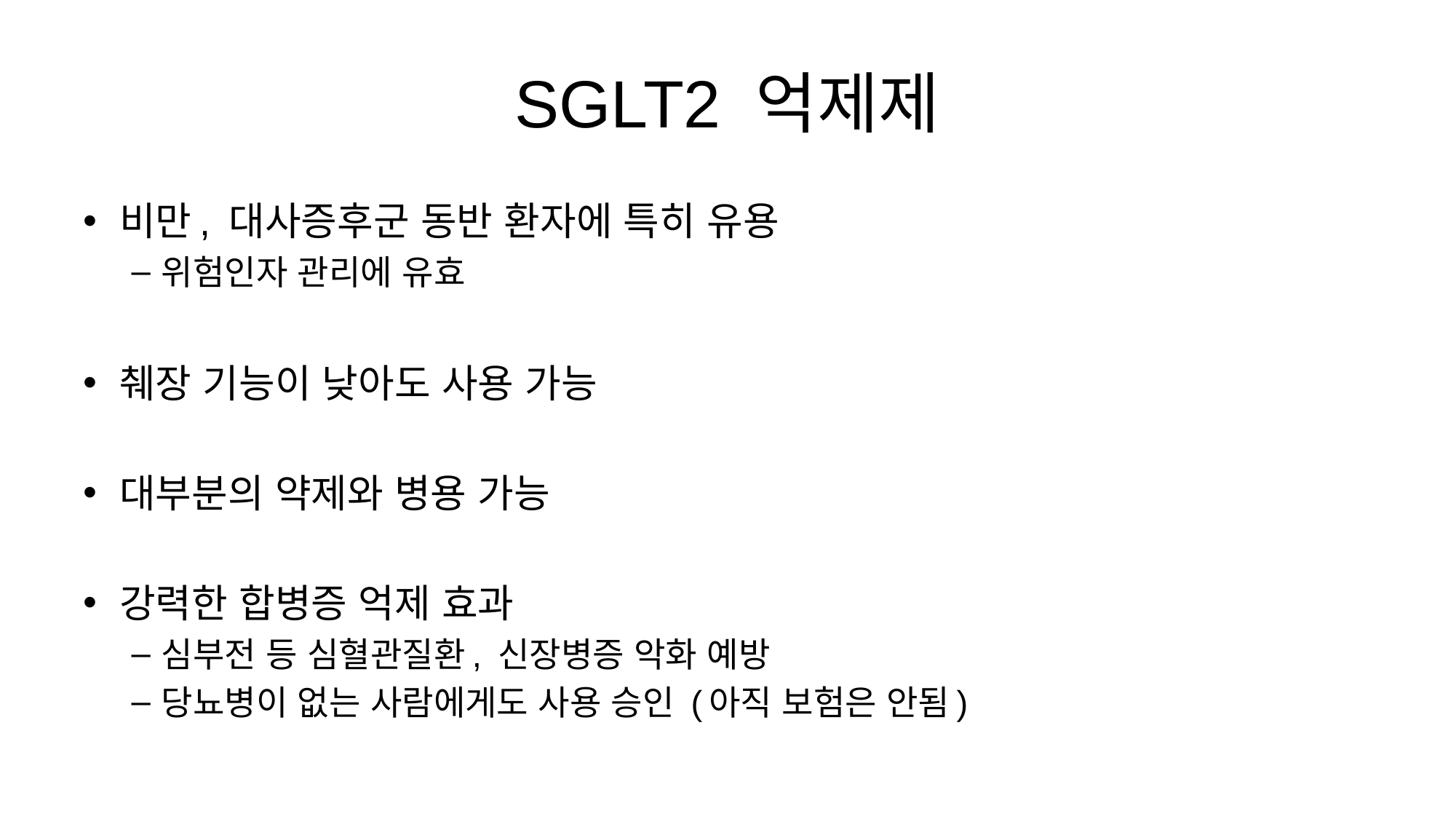

# SGLT2 억제제
비만, 대사증후군 동반 환자에 특히 유용
위험인자 관리에 유효

췌장 기능이 낮아도 사용 가능

대부분의 약제와 병용 가능

강력한 합병증 억제 효과
심부전 등 심혈관질환, 신장병증 악화 예방
당뇨병이 없는 사람에게도 사용 승인 (아직 보험은 안됨)